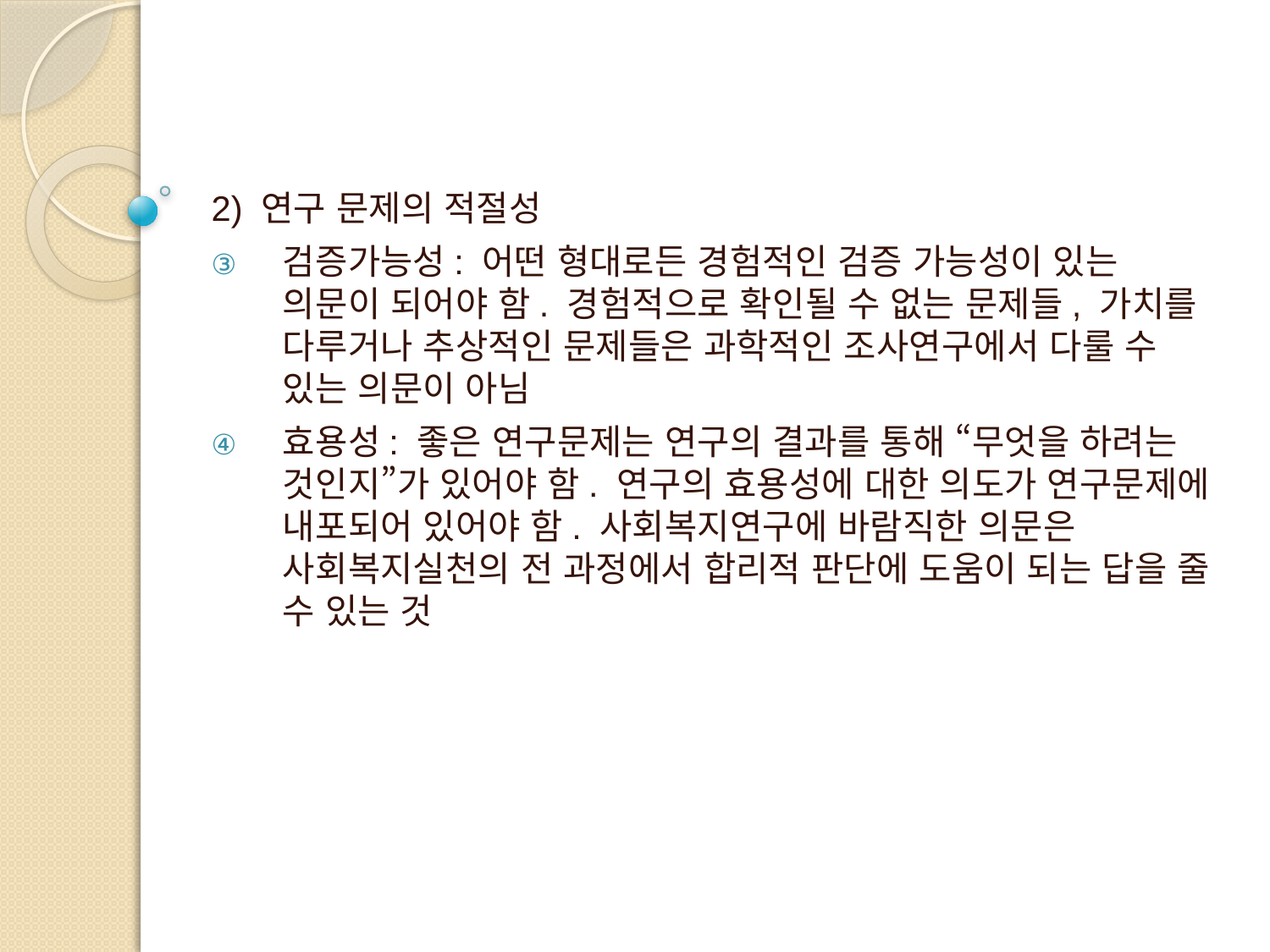

2) 연구 문제의 적절성
검증가능성: 어떤 형대로든 경험적인 검증 가능성이 있는 의문이 되어야 함. 경험적으로 확인될 수 없는 문제들, 가치를 다루거나 추상적인 문제들은 과학적인 조사연구에서 다룰 수 있는 의문이 아님
효용성: 좋은 연구문제는 연구의 결과를 통해 “무엇을 하려는 것인지”가 있어야 함. 연구의 효용성에 대한 의도가 연구문제에 내포되어 있어야 함. 사회복지연구에 바람직한 의문은 사회복지실천의 전 과정에서 합리적 판단에 도움이 되는 답을 줄 수 있는 것